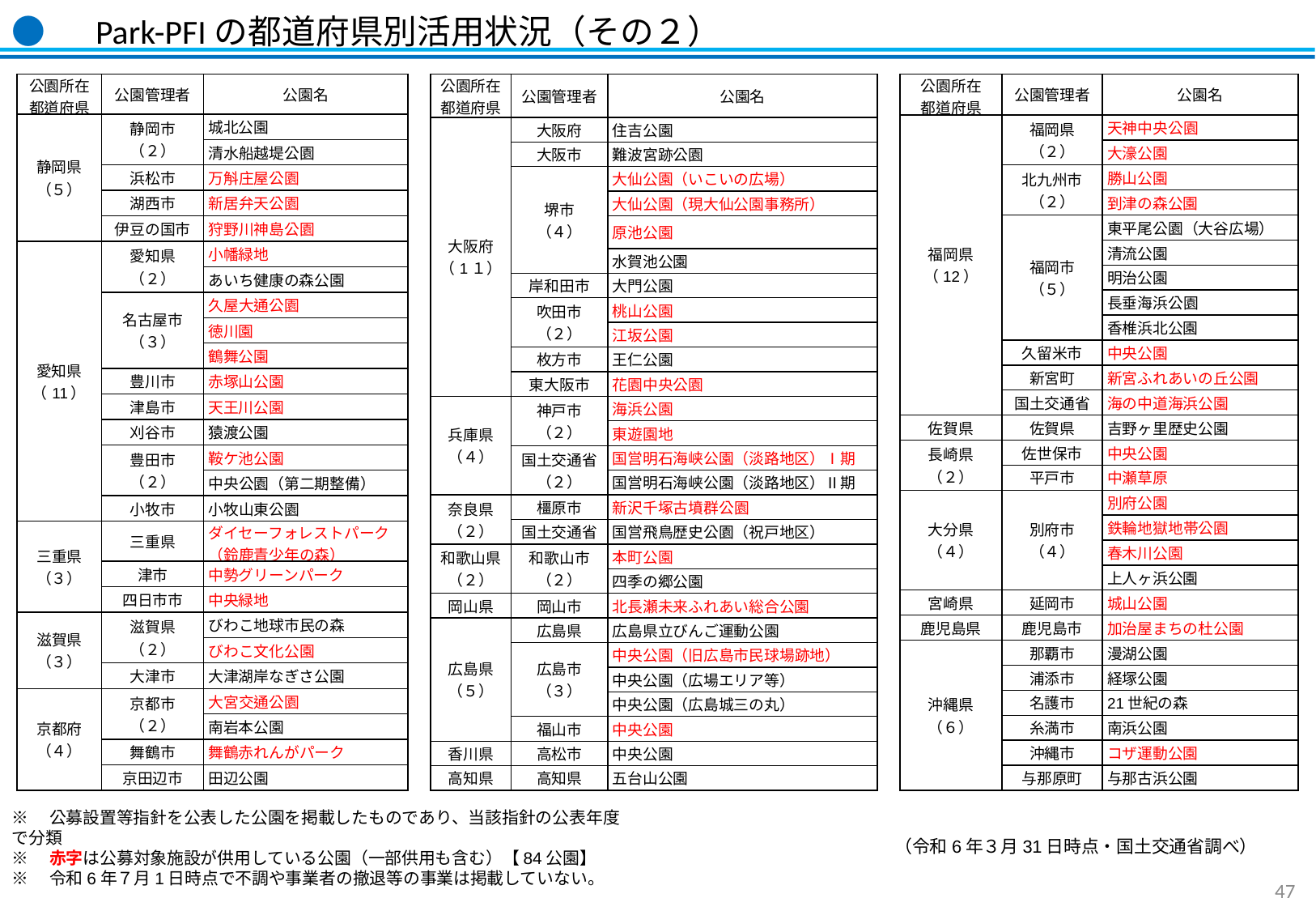

●　Park-PFIの都道府県別活用状況（その２）

| 公園所在 都道府県 | 公園管理者 | 公園名 |
| --- | --- | --- |
| 大阪府 （1１） | 大阪府 | 住吉公園 |
| 大阪府 | 大阪市 | 難波宮跡公園 |
|  | 堺市 （４） | 大仙公園（いこいの広場） |
|  |  | 大仙公園（現大仙公園事務所） |
|  |  | 原池公園 |
|  |  | 水賀池公園 |
| 大阪府 | 岸和田市 | 大門公園 |
| 大阪府 | 吹田市 （２） | 桃山公園 |
|  |  | 江坂公園 |
| 大阪府 | 枚方市 | 王仁公園 |
| 大阪府 | 東大阪市 | 花園中央公園 |
| 兵庫県 （４） | 神戸市 （２） | 海浜公園 |
|  |  | 東遊園地 |
| 兵庫県 | 国土交通省 （２） | 国営明石海峡公園（淡路地区）Ⅰ期 |
|  |  | 国営明石海峡公園（淡路地区）Ⅱ期 |
| 奈良県 （２） | 橿原市 | 新沢千塚古墳群公園 |
| 奈良県 | 国土交通省 | 国営飛鳥歴史公園（祝戸地区） |
| 和歌山県 （２） | 和歌山市 （２） | 本町公園 |
|  |  | 四季の郷公園 |
| 岡山県 | 岡山市 | 北長瀬未来ふれあい総合公園 |
| 広島県 （５） | 広島県 | 広島県立びんご運動公園 |
| 広島県 | 広島市 （３） | 中央公園（旧広島市民球場跡地） |
|  |  | 中央公園（広場エリア等） |
|  |  | 中央公園（広島城三の丸） |
| 広島県 | 福山市 | 中央公園 |
| 香川県 | 高松市 | 中央公園 |
| 高知県 | 高知県 | 五台山公園 |
| 公園所在 都道府県 | 公園管理者 | 公園名 |
| --- | --- | --- |
| 福岡県 （12） | 福岡県 （２） | 天神中央公園 |
| 福岡県 | 福岡県 | 大濠公園 |
| 福岡県 | 北九州市 （２） | 勝山公園 |
| 福岡県 | 北九州市 | 到津の森公園 |
| 福岡県 | 福岡市 （５） | 東平尾公園（大谷広場） |
| 福岡県 | 福岡市 | 清流公園 |
| 福岡県 | 福岡市 | 明治公園 |
| 福岡県 | 福岡市 | 長垂海浜公園 |
| 福岡県 | 福岡市 | 香椎浜北公園 |
| 福岡県 | 久留米市 | 中央公園 |
| 福岡県 | 新宮町 | 新宮ふれあいの丘公園 |
| 福岡県 | 国土交通省 | 海の中道海浜公園 |
| 佐賀県 | 佐賀県 | 吉野ヶ里歴史公園 |
| 長崎県 （２） | 佐世保市 | 中央公園 |
| 長崎県 | 平戸市 | 中瀬草原 |
| 大分県 （４） | 別府市 （４） | 別府公園 |
| 大分県 | 別府市 | 鉄輪地獄地帯公園 |
| 大分県 | 別府市 | 春木川公園 |
| 大分県 | 別府市 | 上人ヶ浜公園 |
| 宮崎県 | 延岡市 | 城山公園 |
| 鹿児島県 | 鹿児島市 | 加治屋まちの杜公園 |
| 沖縄県 （６） | 那覇市 | 漫湖公園 |
| 沖縄県 | 浦添市 | 経塚公園 |
| 沖縄県 | 名護市 | 21世紀の森 |
| 沖縄県 | 糸満市 | 南浜公園 |
| 沖縄県 | 沖縄市 | コザ運動公園 |
| 沖縄県 | 与那原町 | 与那古浜公園 |
| 公園所在 都道府県 | 公園管理者 | 公園名 |
| --- | --- | --- |
| 静岡県 （５） | 静岡市 （２） | 城北公園 |
| 静岡県 | 静岡市 | 清水船越堤公園 |
| 静岡県 | 浜松市 | 万斛庄屋公園 |
| 静岡県 | 湖西市 | 新居弁天公園 |
| 静岡県 | 伊豆の国市 | 狩野川神島公園 |
| 愛知県 （11） | 愛知県 （２） | 小幡緑地 |
| 愛知県 | 愛知県 | あいち健康の森公園 |
| 愛知県 | 名古屋市 （３） | 久屋大通公園 |
| 愛知県 | 名古屋市 | 徳川園 |
| 愛知県 | 名古屋市 | 鶴舞公園 |
| 愛知県 | 豊川市 | 赤塚山公園 |
| 愛知県 | 津島市 | 天王川公園 |
| 愛知県 | 刈谷市 | 猿渡公園 |
| 愛知県 | 豊田市 （２） | 鞍ケ池公園 |
| 愛知県 | 豊田市 | 中央公園（第二期整備） |
| 愛知県 | 小牧市 | 小牧山東公園 |
| 三重県 （３） | 三重県 | ダイセーフォレストパーク （鈴鹿青少年の森） |
| 三重県 | 津市 | 中勢グリーンパーク |
| 三重県 | 四日市市 | 中央緑地 |
| 滋賀県 （３） | 滋賀県 （２） | びわこ地球市民の森 |
| 滋賀県 | 滋賀県 | びわこ文化公園 |
| 滋賀県 | 大津市 | 大津湖岸なぎさ公園 |
| 京都府 （４） | 京都市 （２） | 大宮交通公園 |
| 京都府 | 京都市 | 南岩本公園 |
| 京都府 | 舞鶴市 | 舞鶴赤れんがパーク |
| 京都府 | 京田辺市 | 田辺公園 |
※　公募設置等指針を公表した公園を掲載したものであり、当該指針の公表年度で分類
※　赤字は公募対象施設が供用している公園（一部供用も含む）【84公園】
※　令和6年７月1日時点で不調や事業者の撤退等の事業は掲載していない。
（令和6年３月31日時点・国土交通省調べ）
47